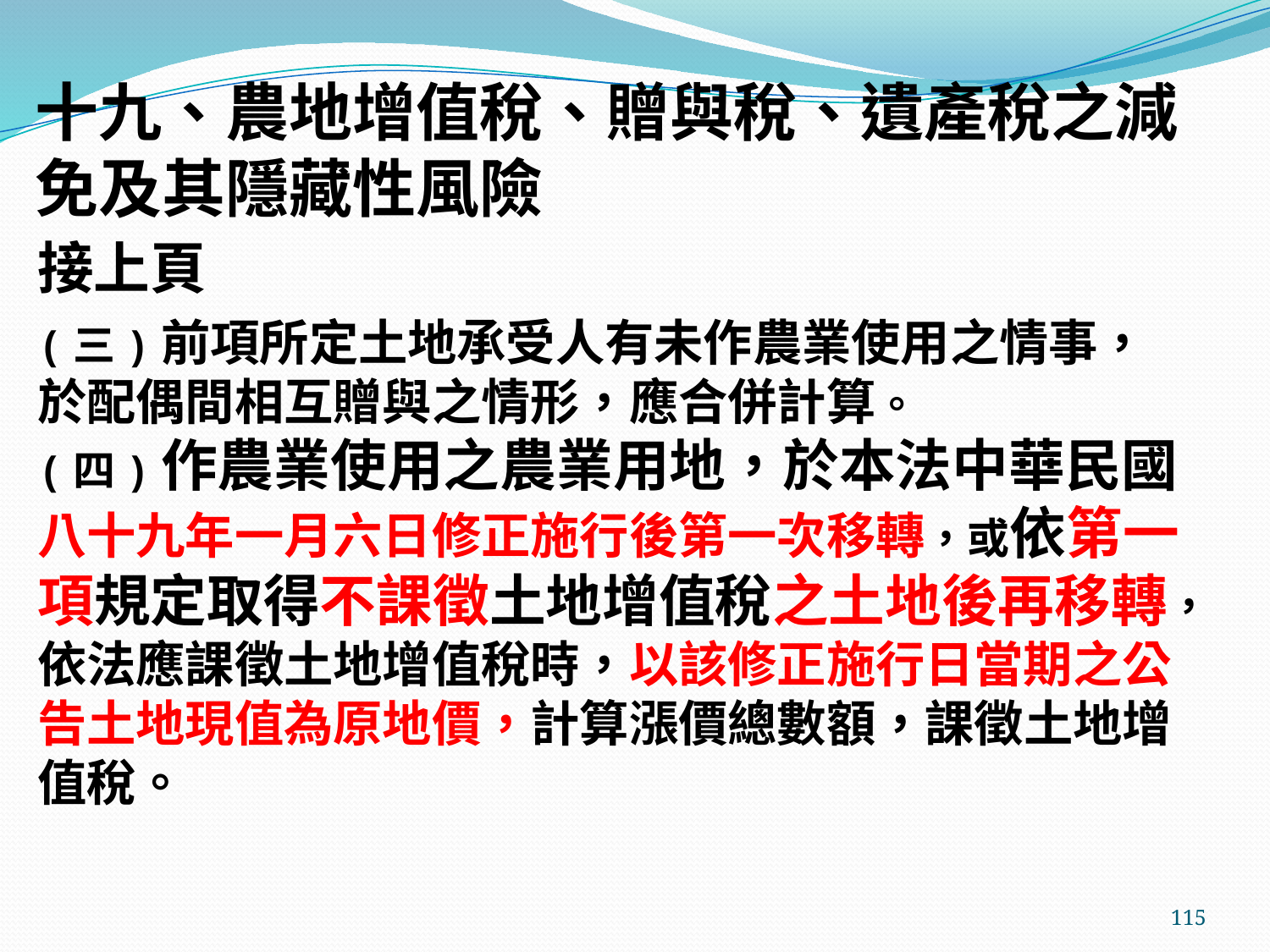

# 十九、農地增值稅、贈與稅、遺產稅之減免及其隱藏性風險
接上頁
(三)前項所定土地承受人有未作農業使用之情事，於配偶間相互贈與之情形，應合併計算。
(四)作農業使用之農業用地，於本法中華民國八十九年一月六日修正施行後第一次移轉，或依第一項規定取得不課徵土地增值稅之土地後再移轉，依法應課徵土地增值稅時，以該修正施行日當期之公告土地現值為原地價，計算漲價總數額，課徵土地增值稅。
115